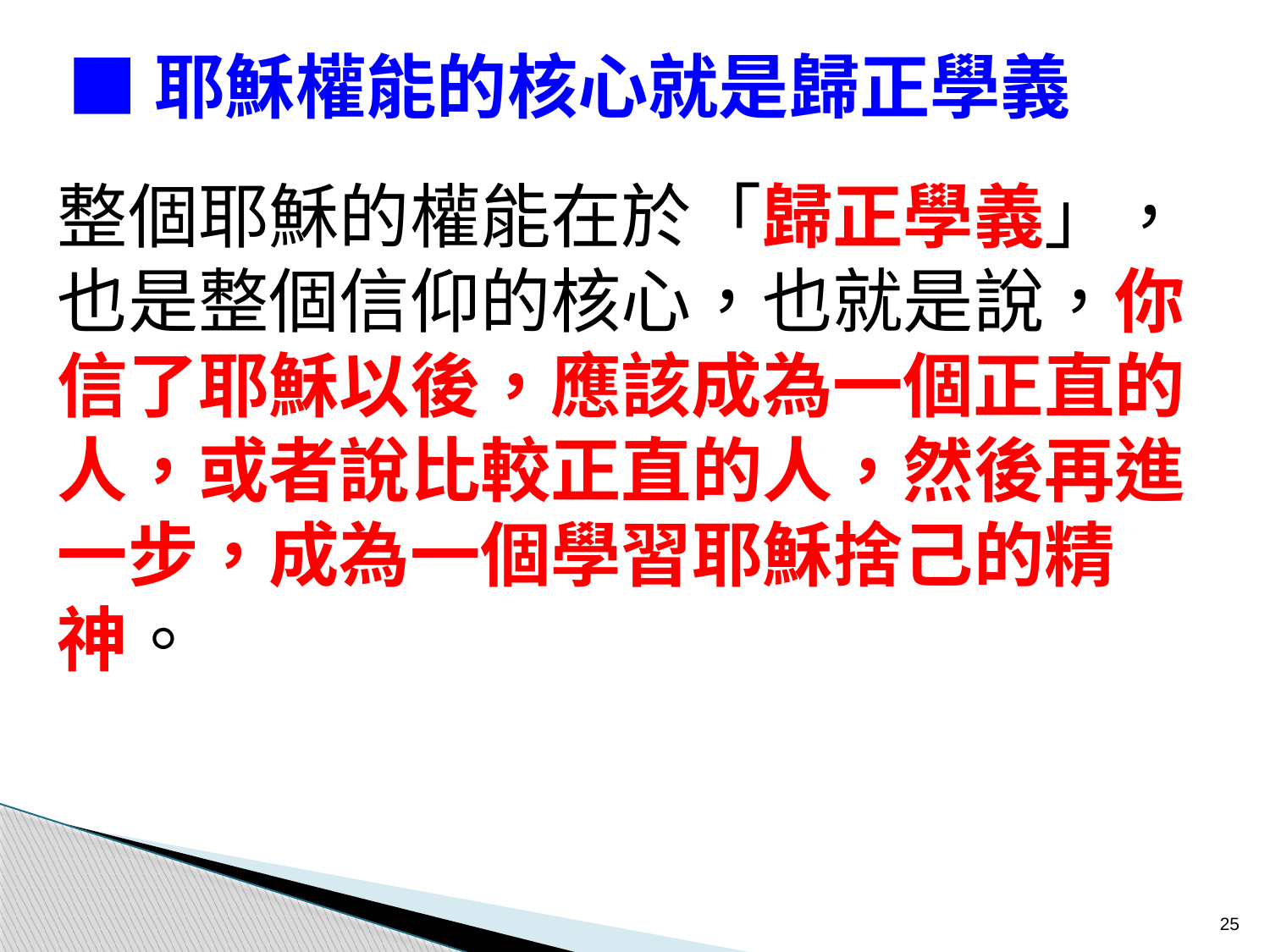

■耶穌權能的核心就是歸正學義
整個耶穌的權能在於「歸正學義」，也是整個信仰的核心，也就是說，你信了耶穌以後，應該成為一個正直的人，或者說比較正直的人，然後再進一步，成為一個學習耶穌捨己的精神。
25